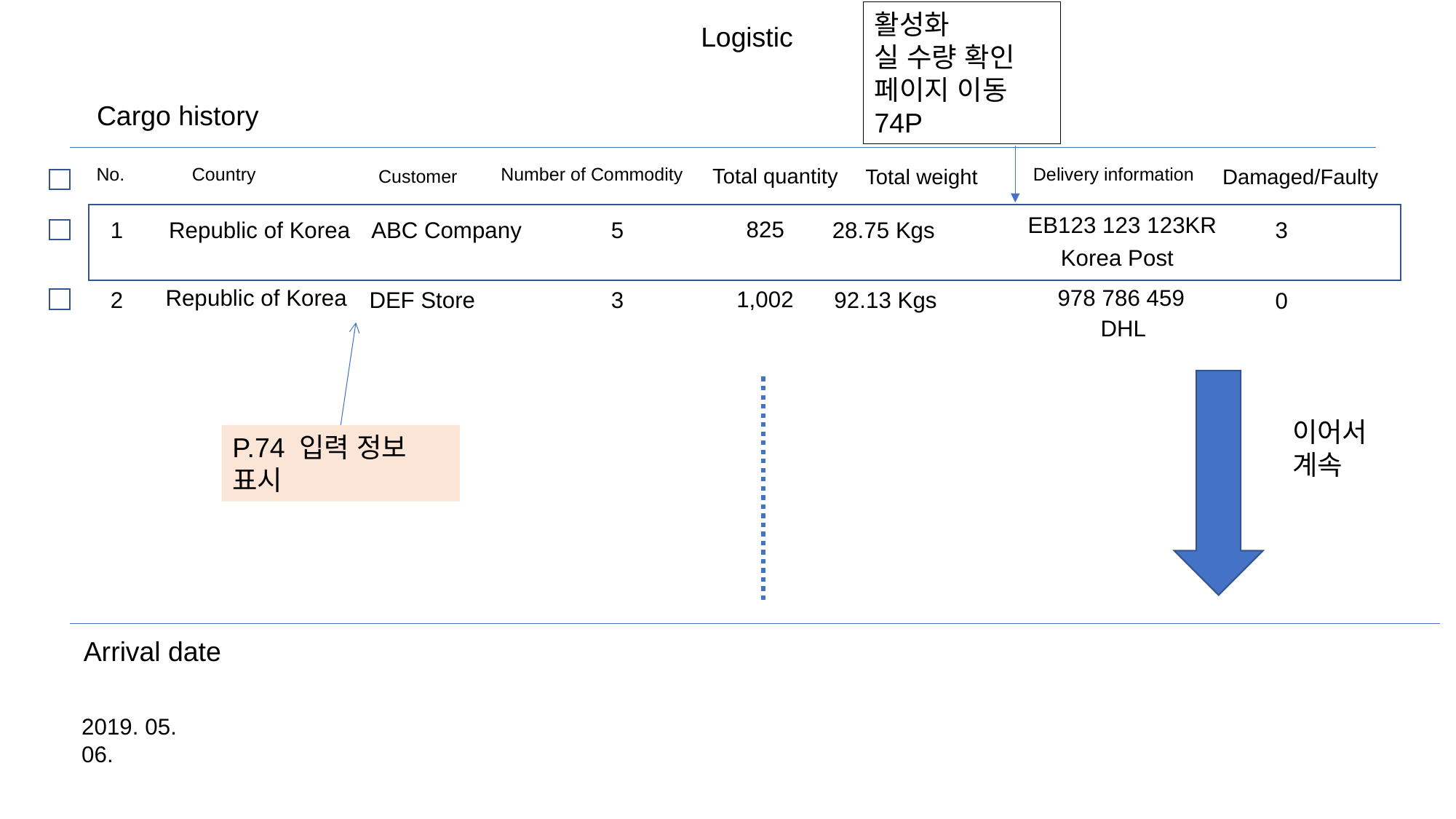

활성화
실 수량 확인 페이지 이동
74P
Logistic
Cargo history
No.
Country
Number of Commodity
Total quantity
Delivery information
Total weight
Damaged/Faulty
Customer

EB123 123 123KR
825
1
Republic of Korea
ABC Company
5
28.75 Kgs
3

Korea Post
978 786 459
Republic of Korea
1,002
2
DEF Store
3
92.13 Kgs
0

DHL

이어서
계속
P.74 입력 정보
표시
Arrival date
2019. 05. 06.